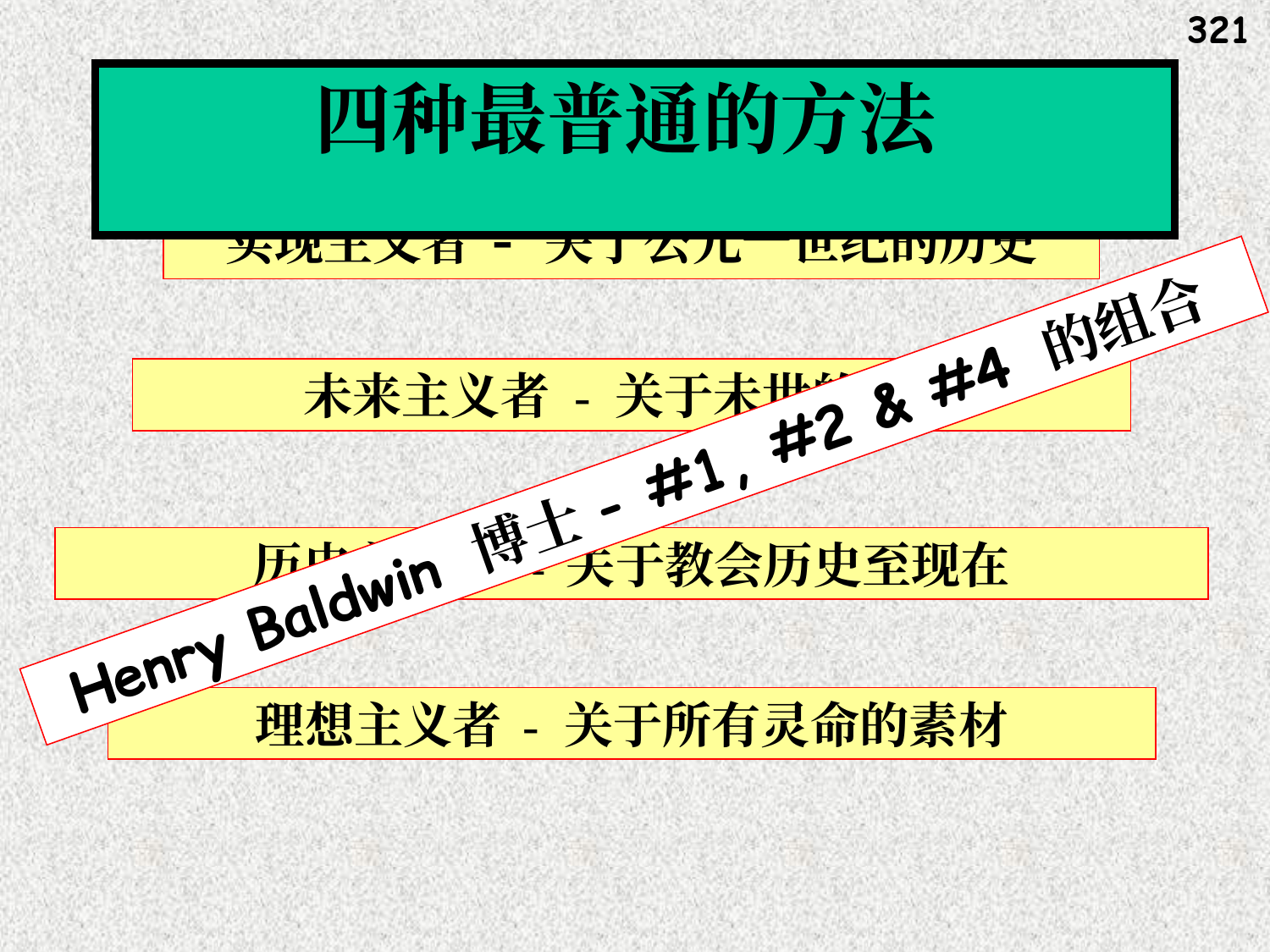

321
四种最普通的方法
实现主义者 - 关于公元一世纪的历史
未来主义者 - 关于未世的历史
Henry Baldwin 博士- #1, #2 & #4 的组合
历史主义者  - 关于教会历史至现在
理想主义者 - 关于所有灵命的素材